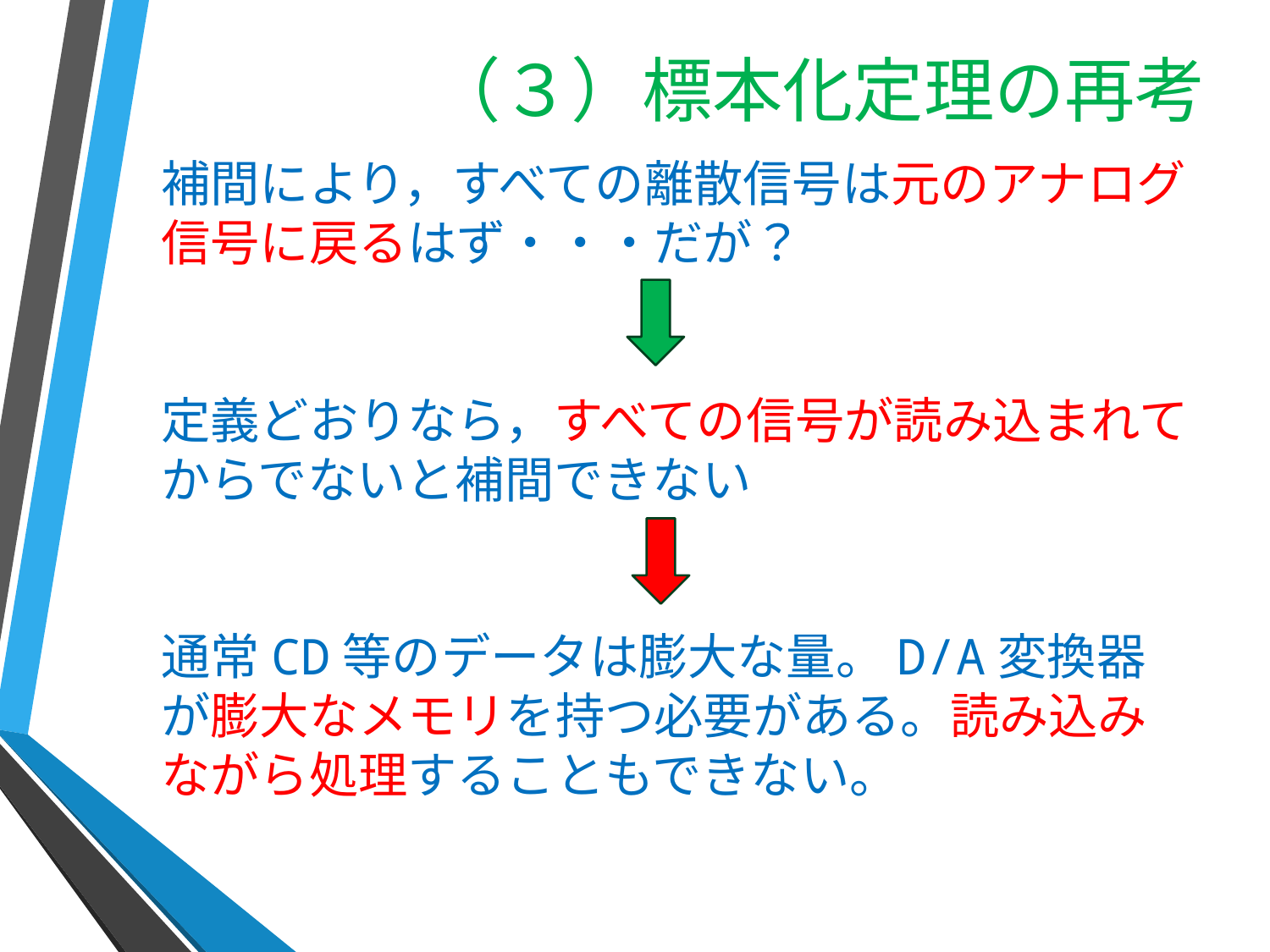

# （３）標本化定理の再考
補間により，すべての離散信号は元のアナログ信号に戻るはず・・・だが？

定義どおりなら，すべての信号が読み込まれてからでないと補間できない

通常CD等のデータは膨大な量。D/A変換器が膨大なメモリを持つ必要がある。読み込みながら処理することもできない。